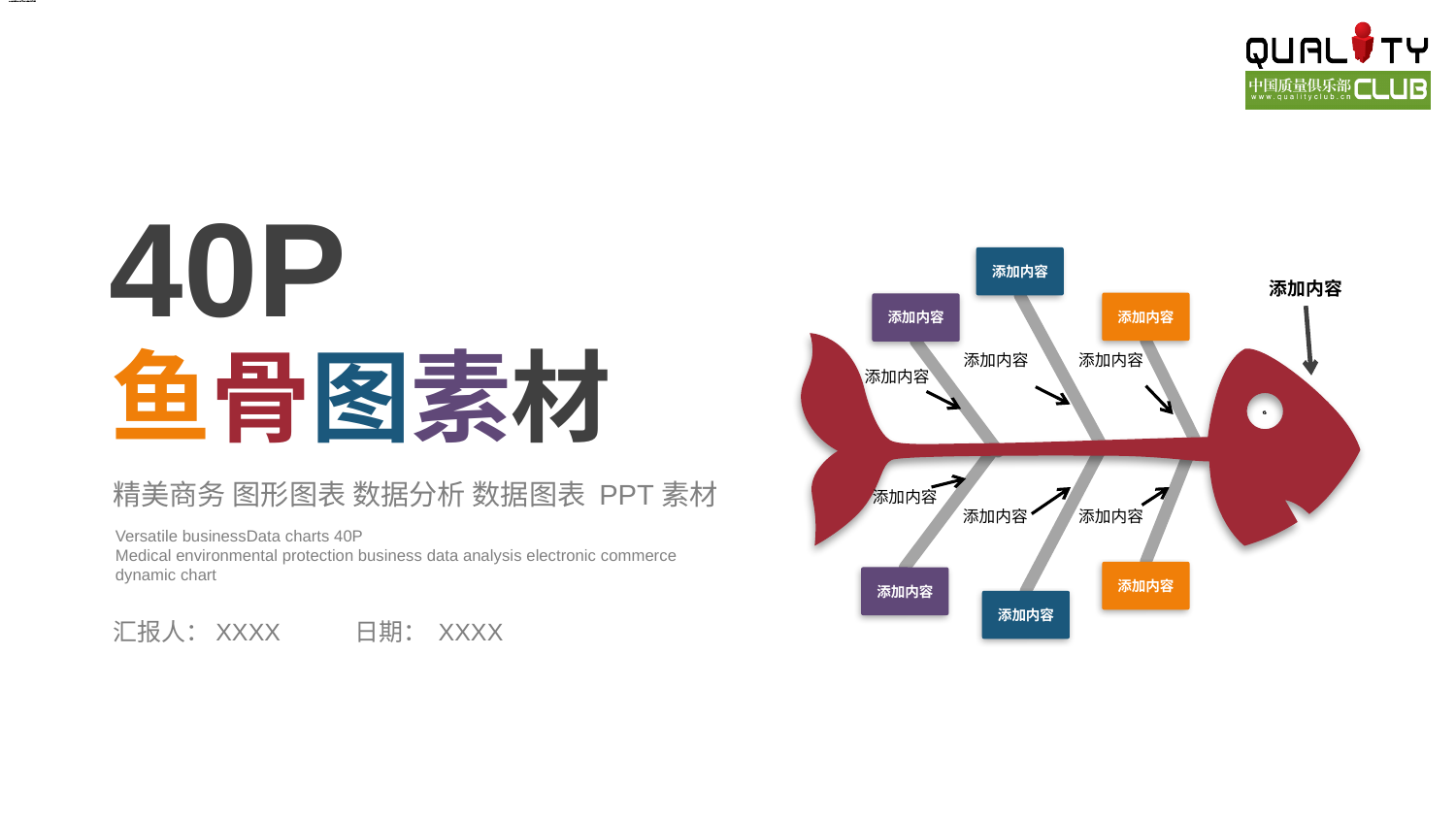

40P
添加内容
添加内容
添加内容
添加内容

添加内容
添加内容
添加内容
http://home.rapidbbs.cn/?fromuid=22138
添加内容
添加内容
添加内容
添加内容
添加内容
添加内容
鱼骨图素材
精美商务 图形图表 数据分析 数据图表 PPT素材
Versatile businessData charts 40P
Medical environmental protection business data analysis electronic commerce dynamic chart
汇报人：XXXX          日期： XXXX